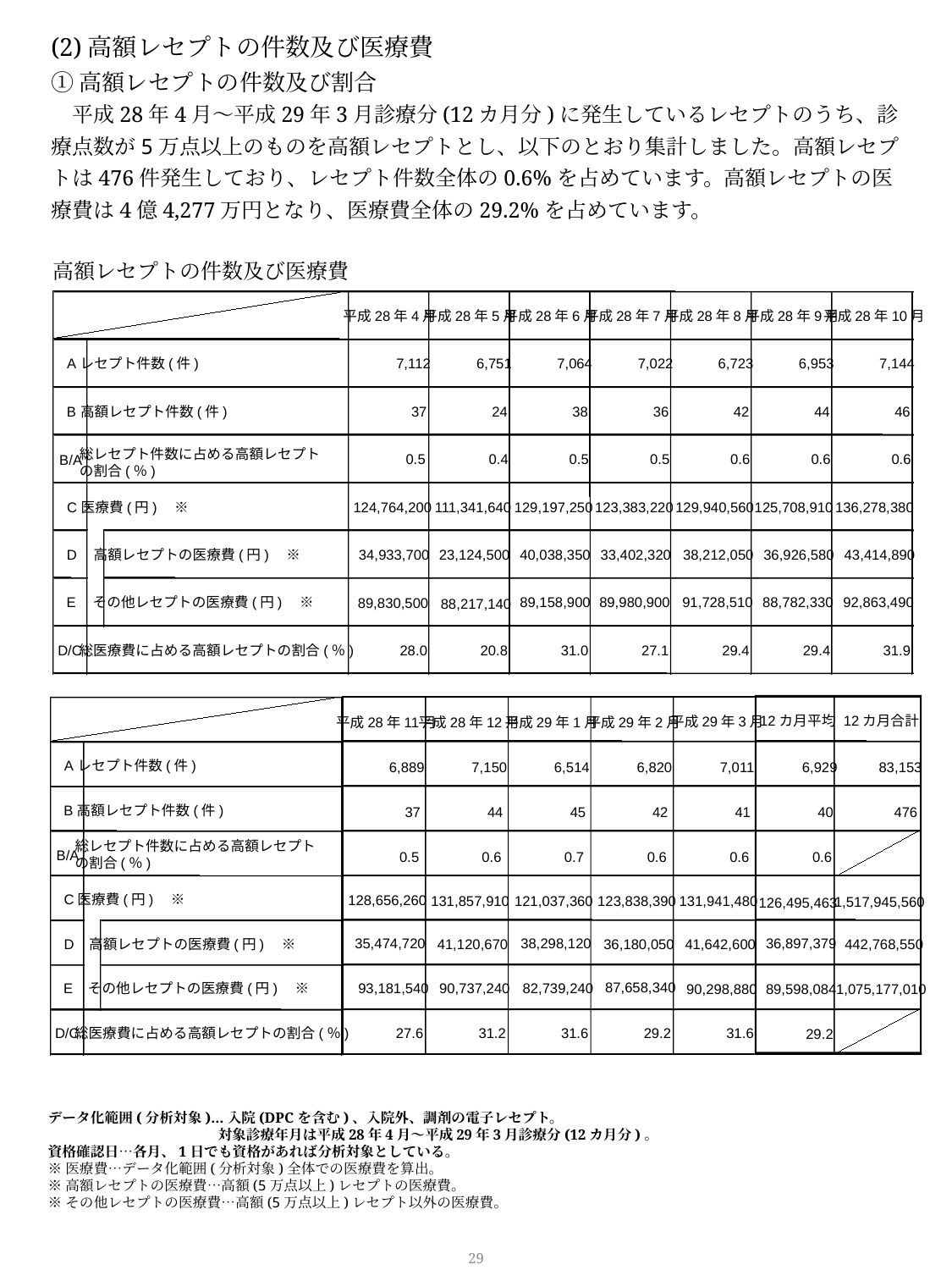

(2)高額レセプトの件数及び医療費
①高額レセプトの件数及び割合
　平成28年4月～平成29年3月診療分(12カ月分)に発生しているレセプトのうち、診療点数が5万点以上のものを高額レセプトとし、以下のとおり集計しました。高額レセプトは476件発生しており、レセプト件数全体の0.6%を占めています。高額レセプトの医療費は4億4,277万円となり、医療費全体の29.2%を占めています。
高額レセプトの件数及び医療費

平成28年4月
平成28年5月
平成28年6月
平成28年7月
平成28年8月
平成28年9月
平成28年10月

A
レセプト件数(件)
7,112
6,751
7,064
7,022
6,723
6,953
7,144

B
高額レセプト件数(件)
37
24
38
36
42
44
46

総レセプト件数に占める高額レセプト
の割合(％)
0.5
0.4
0.5
0.5
0.6
0.6
0.6
B/A

C
医療費(円)　※
124,764,200
111,341,640
129,197,250
123,383,220
129,940,560
125,708,910
136,278,380

D
高額レセプトの医療費(円)　※
34,933,700
23,124,500
40,038,350
33,402,320
38,212,050
36,926,580
43,414,890

E
その他レセプトの医療費(円)　※
89,158,900
89,980,900
91,728,510
88,782,330
92,863,490
89,830,500
88,217,140

D/C
総医療費に占める高額レセプトの割合(％)
28.0
20.8
31.0
27.1
29.4
29.4
31.9

12カ月平均
12カ月合計
平成29年3月
平成28年11月
平成28年12月
平成29年2月
平成29年1月

6,889
7,150
6,514
6,820
7,011
6,929
83,153

37
44
45
42
41
40
476

0.5
0.6
0.7
0.6
0.6
0.6

128,656,260
131,857,910
131,941,480
121,037,360
123,838,390
1,517,945,560
126,495,463

35,474,720
38,298,120
36,897,379
442,768,550
41,120,670
36,180,050
41,642,600

87,658,340
93,181,540
90,737,240
82,739,240
90,298,880
89,598,084
1,075,177,010

27.6
31.2
31.6
29.2
31.6
29.2

A
レセプト件数(件)

B
高額レセプト件数(件)

総レセプト件数に占める高額レセプト
の割合(％)
B/A

C
医療費(円)　※

D
高額レセプトの医療費(円)　※

E
その他レセプトの医療費(円)　※

D/C
総医療費に占める高額レセプトの割合(％)

データ化範囲(分析対象)…入院(DPCを含む)、入院外、調剤の電子レセプト。
　　　　　　　　　　　　対象診療年月は平成28年4月～平成29年3月診療分(12カ月分)。
資格確認日…各月、1日でも資格があれば分析対象としている。
※医療費…データ化範囲(分析対象)全体での医療費を算出。
※高額レセプトの医療費…高額(5万点以上)レセプトの医療費。
※その他レセプトの医療費…高額(5万点以上)レセプト以外の医療費。
29